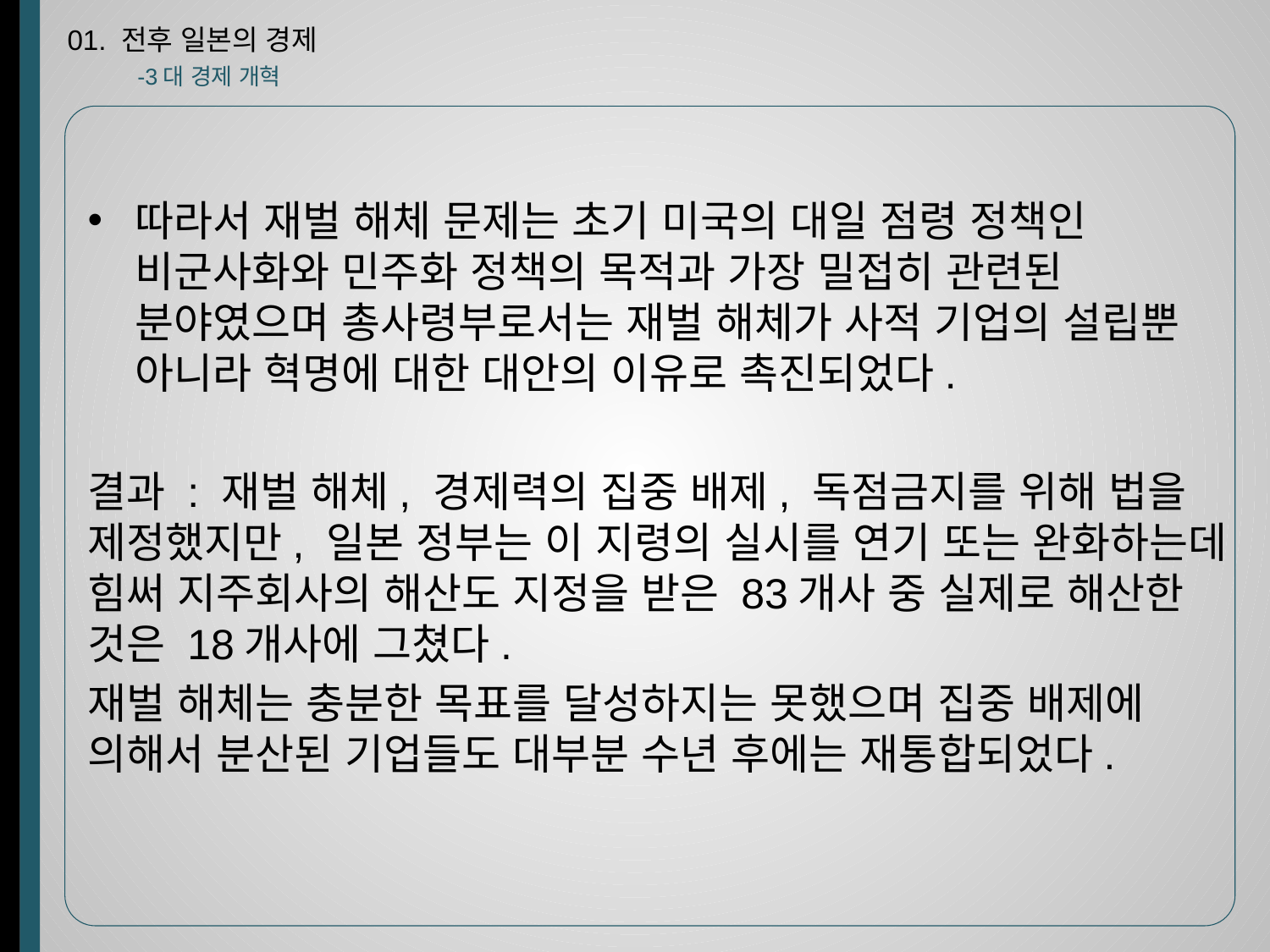

01. 전후 일본의 경제
-3대 경제 개혁

따라서 재벌 해체 문제는 초기 미국의 대일 점령 정책인 비군사화와 민주화 정책의 목적과 가장 밀접히 관련된 분야였으며 총사령부로서는 재벌 해체가 사적 기업의 설립뿐 아니라 혁명에 대한 대안의 이유로 촉진되었다.

결과 : 재벌 해체, 경제력의 집중 배제, 독점금지를 위해 법을 제정했지만, 일본 정부는 이 지령의 실시를 연기 또는 완화하는데 힘써 지주회사의 해산도 지정을 받은 83개사 중 실제로 해산한 것은 18개사에 그쳤다.
재벌 해체는 충분한 목표를 달성하지는 못했으며 집중 배제에 의해서 분산된 기업들도 대부분 수년 후에는 재통합되었다.